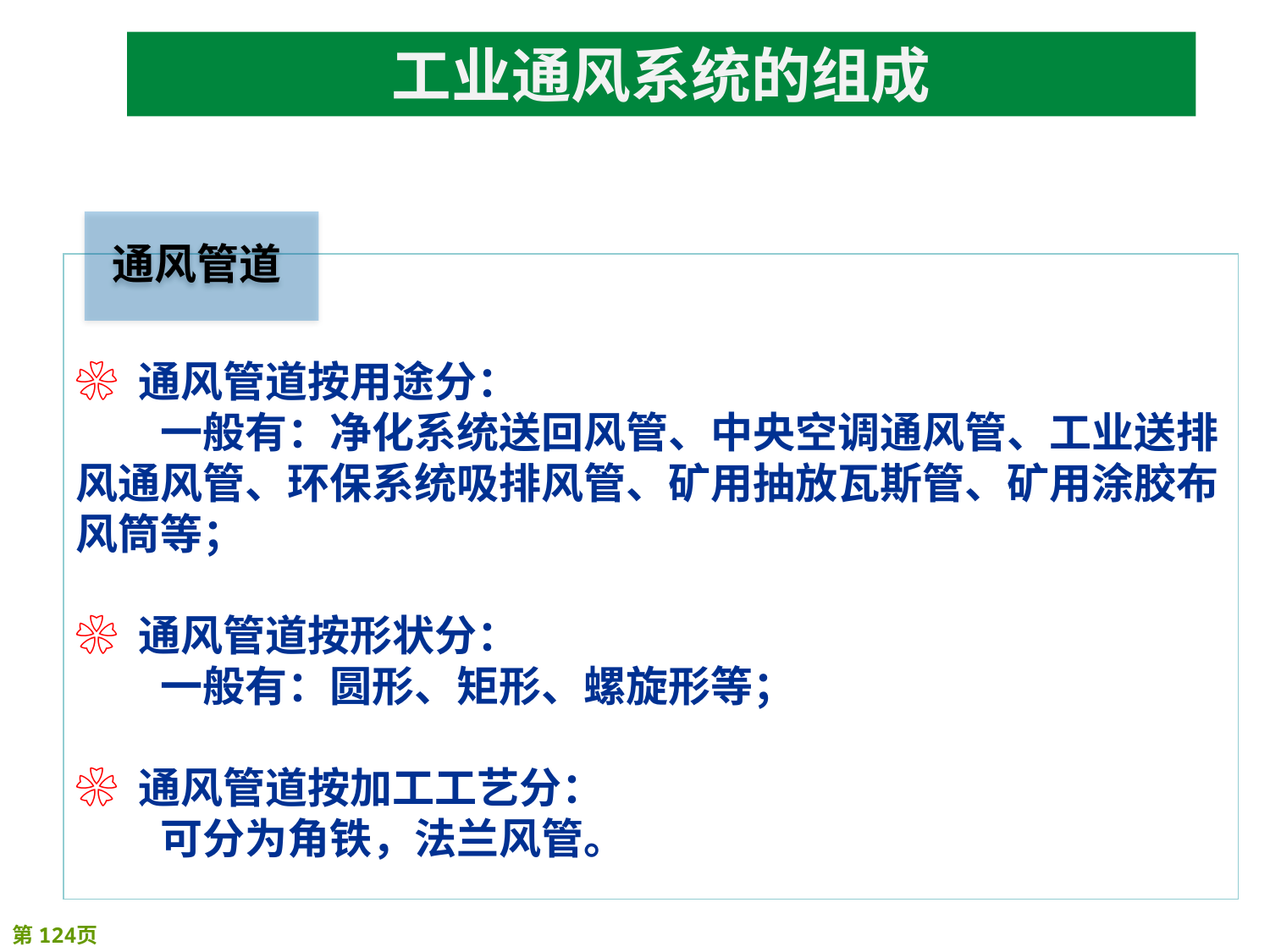

# 工业通风系统的组成
通风管道

❀ 通风管道按用途分：
　　一般有：净化系统送回风管、中央空调通风管、工业送排风通风管、环保系统吸排风管、矿用抽放瓦斯管、矿用涂胶布风筒等；

❀ 通风管道按形状分：
　　一般有：圆形、矩形、螺旋形等；

❀ 通风管道按加工工艺分：
　　可分为角铁，法兰风管。